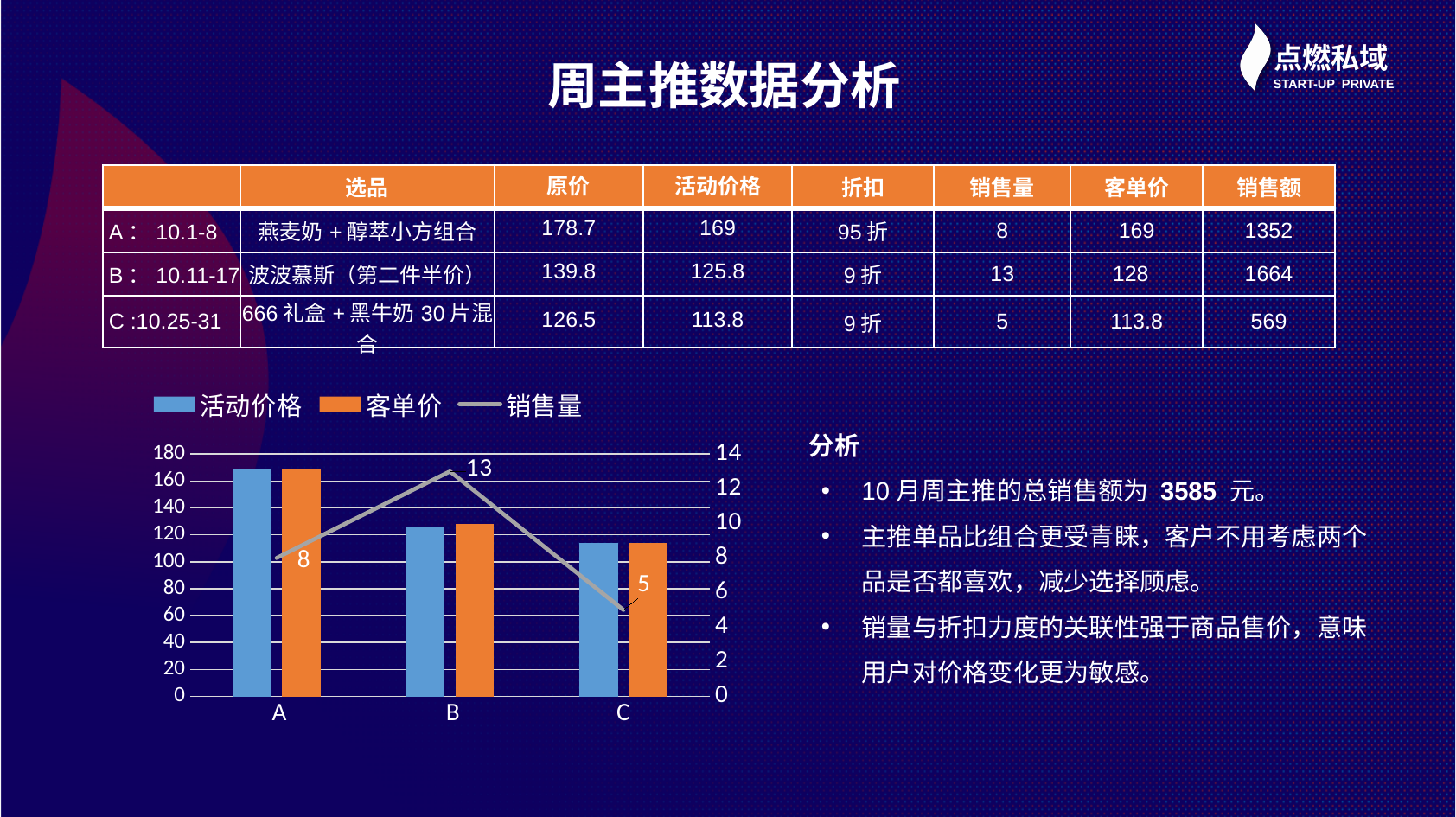

周主推数据分析
|  | 选品 | 原价 | 活动价格 | 折扣 | 销售量 | 客单价 | 销售额 |
| --- | --- | --- | --- | --- | --- | --- | --- |
| A：10.1-8 | 燕麦奶+醇萃小方组合 | 178.7 | 169 | 95折 | 8 | 169 | 1352 |
| B：10.11-17 | 波波慕斯（第二件半价） | 139.8 | 125.8 | 9折 | 13 | 128 | 1664 |
| C :10.25-31 | 666礼盒+黑牛奶30片混合 | 126.5 | 113.8 | 9折 | 5 | 113.8 | 569 |

### Chart

| Category | 活动价格 | 客单价 | 销售量 |
|---|---|---|---|
|  A | 169.0 | 169.0 | 8.0 |
|  B | 125.8 | 128.0 | 13.0 |
|  C  | 113.8 | 113.8 | 5.0 |
        分析
10月周主推的总销售额为 3585 元。
主推单品比组合更受青睐，客户不用考虑两个品是否都喜欢，减少选择顾虑。
销量与折扣力度的关联性强于商品售价，意味用户对价格变化更为敏感。